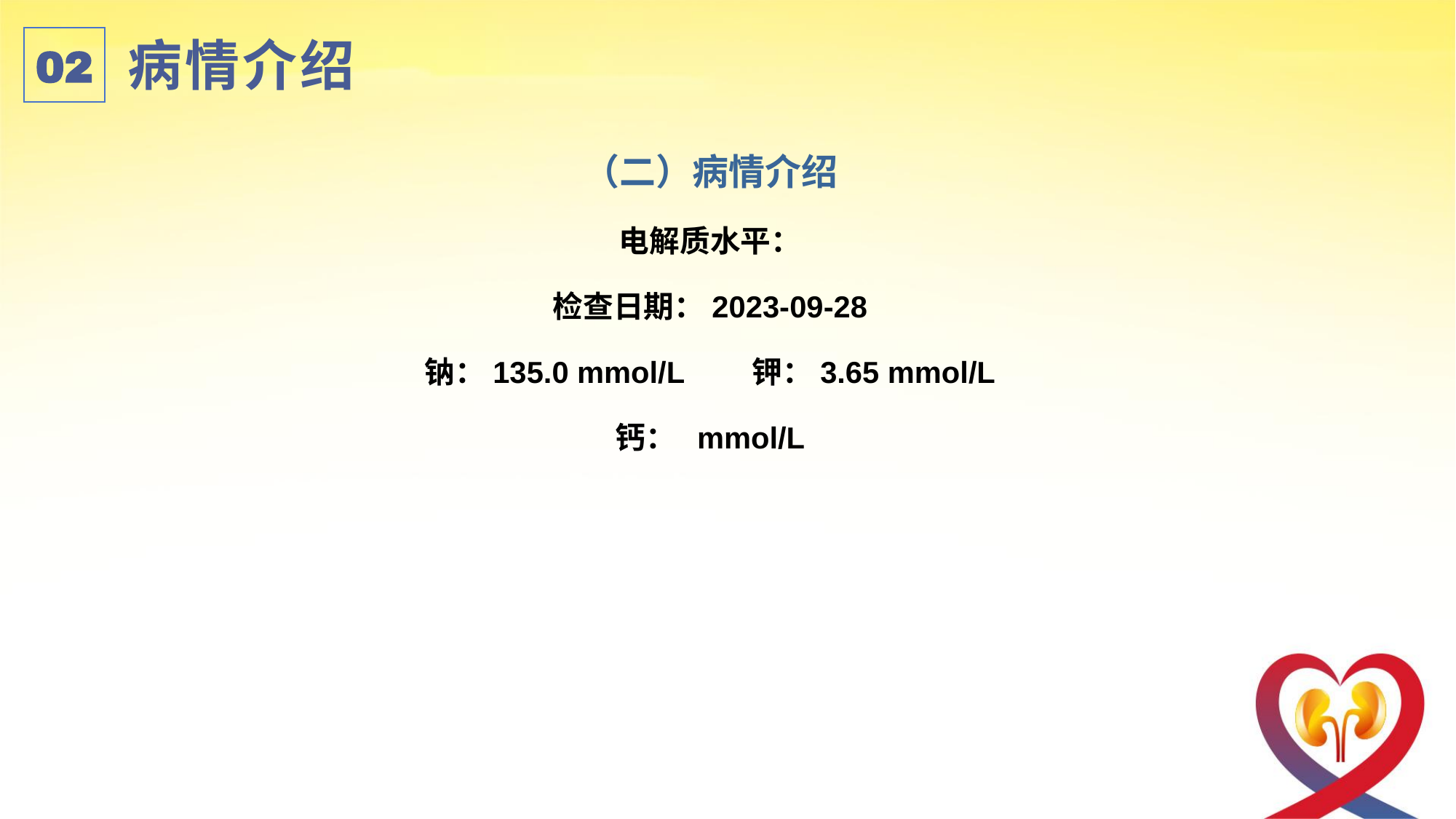

病情介绍
02
（二）病情介绍
电解质水平：
检查日期：2023-09-28
钠：135.0 mmol/L	钾：3.65 mmol/L
钙：  mmol/L